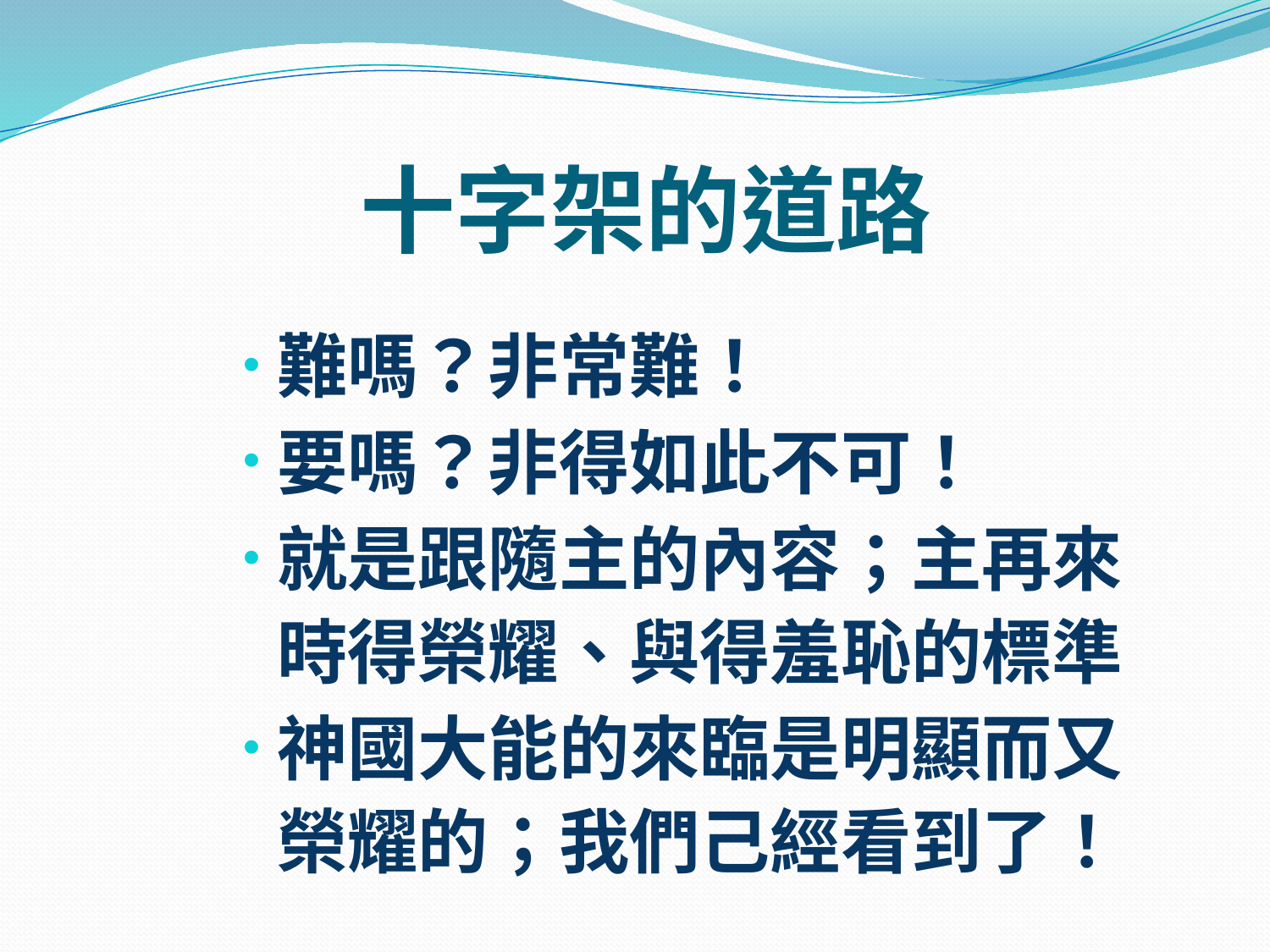

# 十字架的道路
難嗎？非常難！
要嗎？非得如此不可！
就是跟隨主的內容；主再來時得榮耀、與得羞恥的標準
神國大能的來臨是明顯而又榮耀的；我們己經看到了！